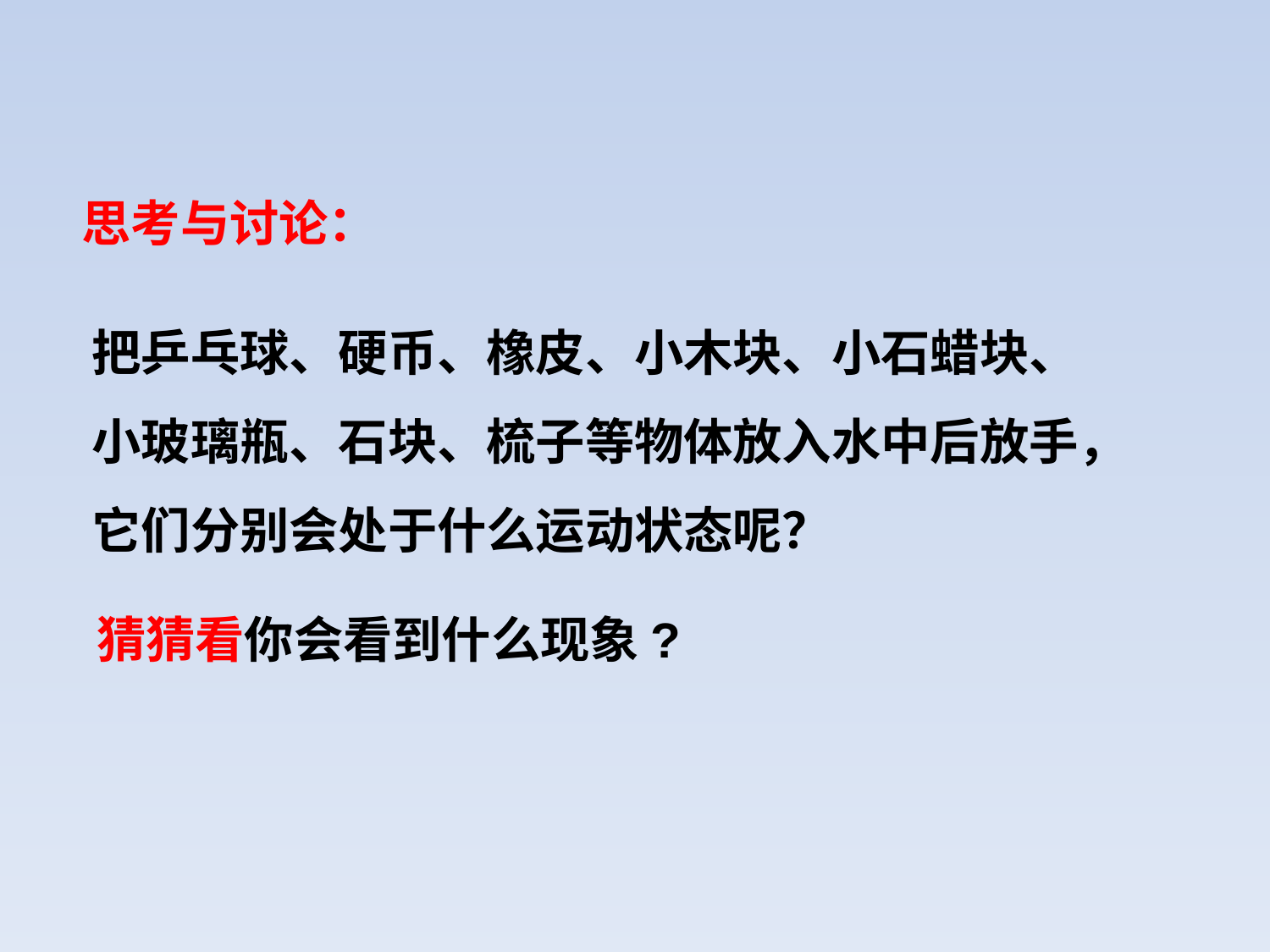

思考与讨论：
把乒乓球、硬币、橡皮、小木块、小石蜡块、小玻璃瓶、石块、梳子等物体放入水中后放手，它们分别会处于什么运动状态呢？
猜猜看你会看到什么现象?